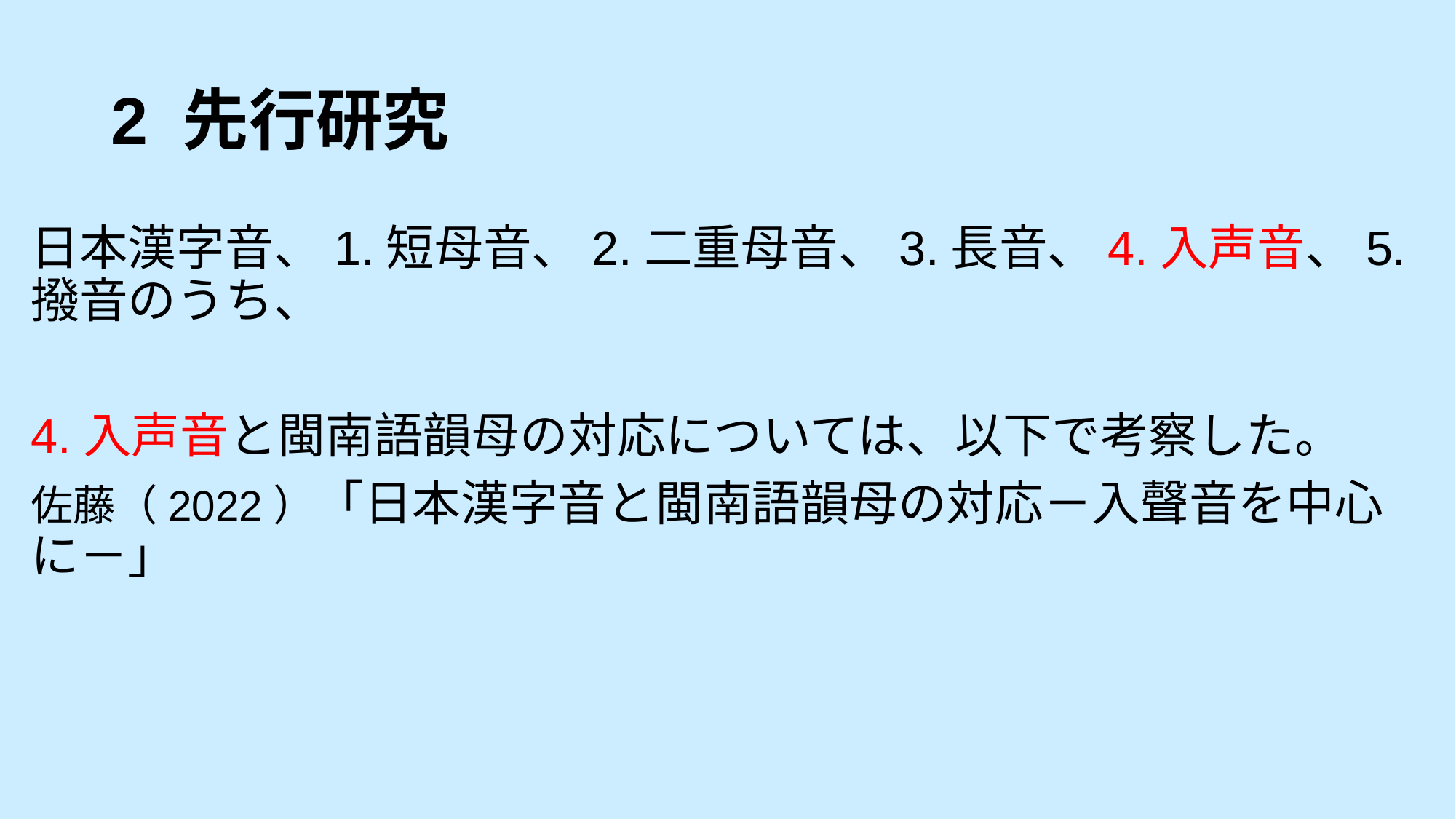

# 2 先行研究
日本漢字音、1.短母音、2.二重母音、3.長音、4.入声音、5.撥音のうち、

4.入声音と閩南語韻母の対応については、以下で考察した。
佐藤（2022）「日本漢字音と閩南語韻母の対応－入聲音を中心に－」